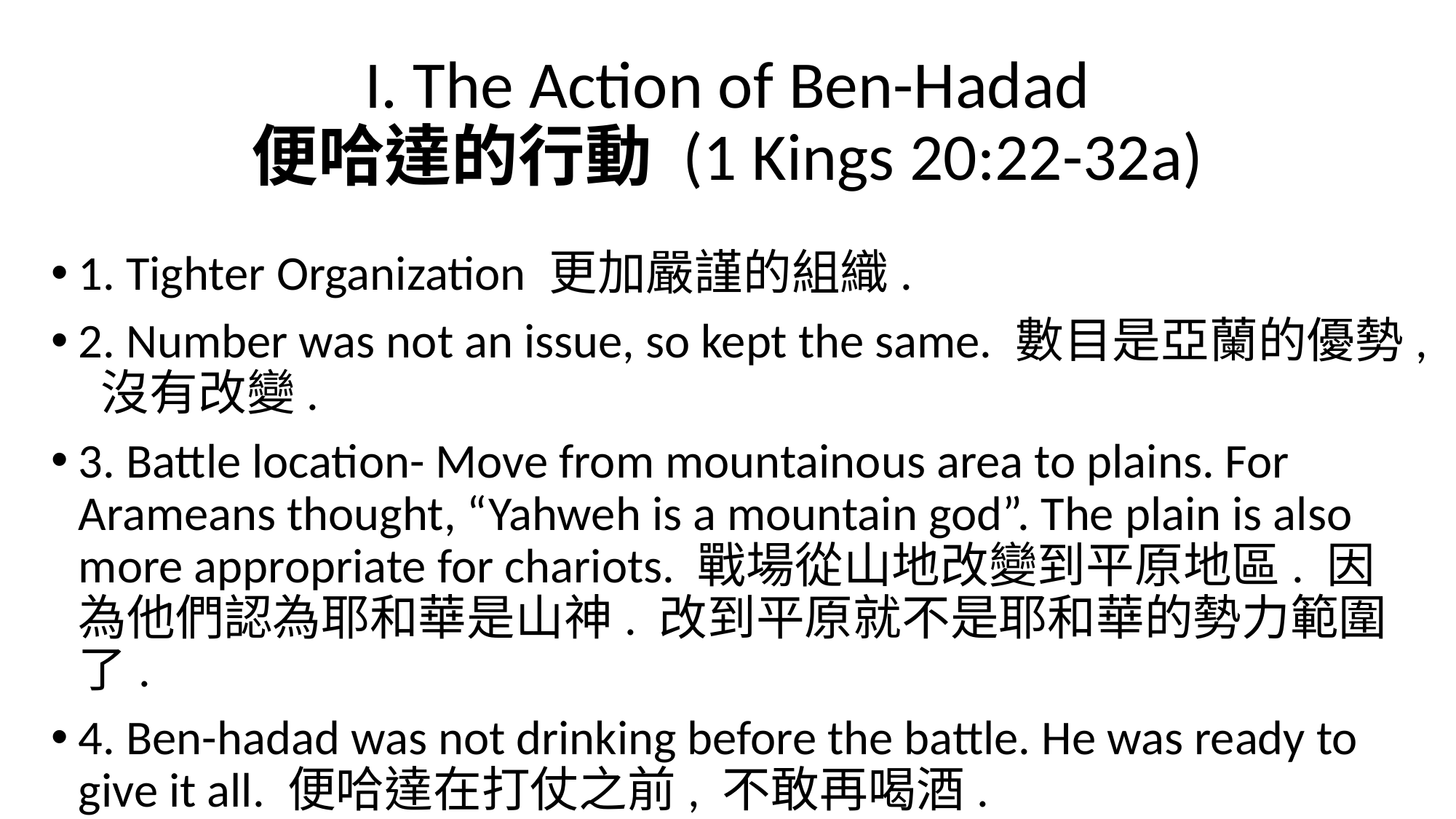

# I. The Action of Ben-Hadad 便哈達的行動 (1 Kings 20:22-32a)
1. Tighter Organization 更加嚴謹的組織.
2. Number was not an issue, so kept the same. 數目是亞蘭的優勢, 沒有改變.
3. Battle location- Move from mountainous area to plains. For Arameans thought, “Yahweh is a mountain god”. The plain is also more appropriate for chariots. 戰場從山地改變到平原地區. 因為他們認為耶和華是山神. 改到平原就不是耶和華的勢力範圍了.
4. Ben-hadad was not drinking before the battle. He was ready to give it all. 便哈達在打仗之前, 不敢再喝酒.